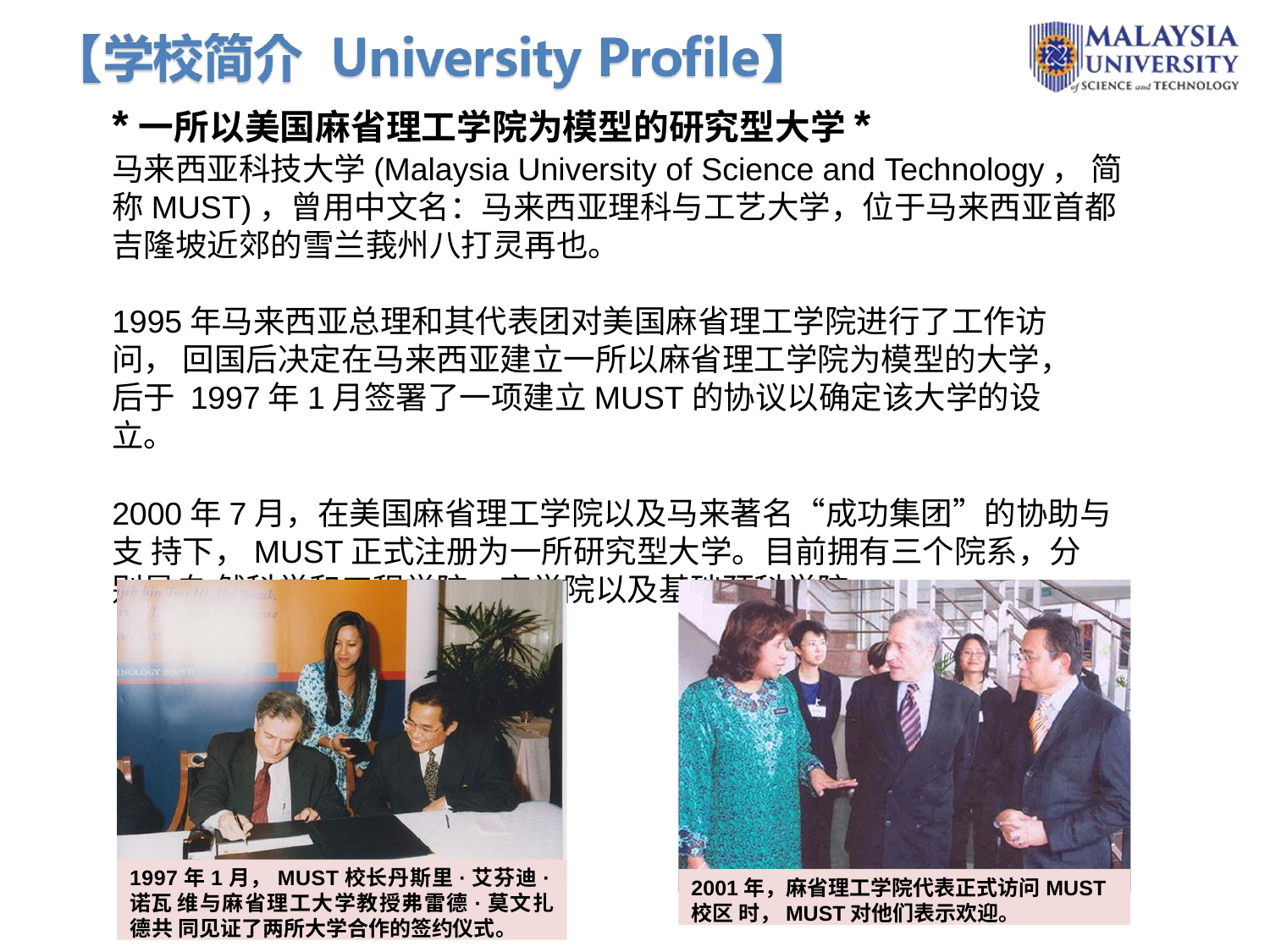

# *一所以美国麻省理工学院为模型的研究型大学*
马来西亚科技大学(Malaysia University of Science and Technology， 简称MUST)，曾用中文名：马来西亚理科与工艺大学，位于马来西亚首都 吉隆坡近郊的雪兰莪州八打灵再也。
1995年马来西亚总理和其代表团对美国麻省理工学院进行了工作访问， 回国后决定在马来西亚建立一所以麻省理工学院为模型的大学，后于 1997年1月签署了一项建立MUST的协议以确定该大学的设立。

2000年7月，在美国麻省理工学院以及马来著名“成功集团”的协助与支 持下，MUST正式注册为一所研究型大学。目前拥有三个院系，分别是自 然科学和工程学院、商学院以及基础预科学院。

1997年1月，MUST校长丹斯里·艾芬迪·诺瓦 维与麻省理工大学教授弗雷德·莫文扎德共 同见证了两所大学合作的签约仪式。
2001年，麻省理工学院代表正式访问MUST校区 时，MUST对他们表示欢迎。